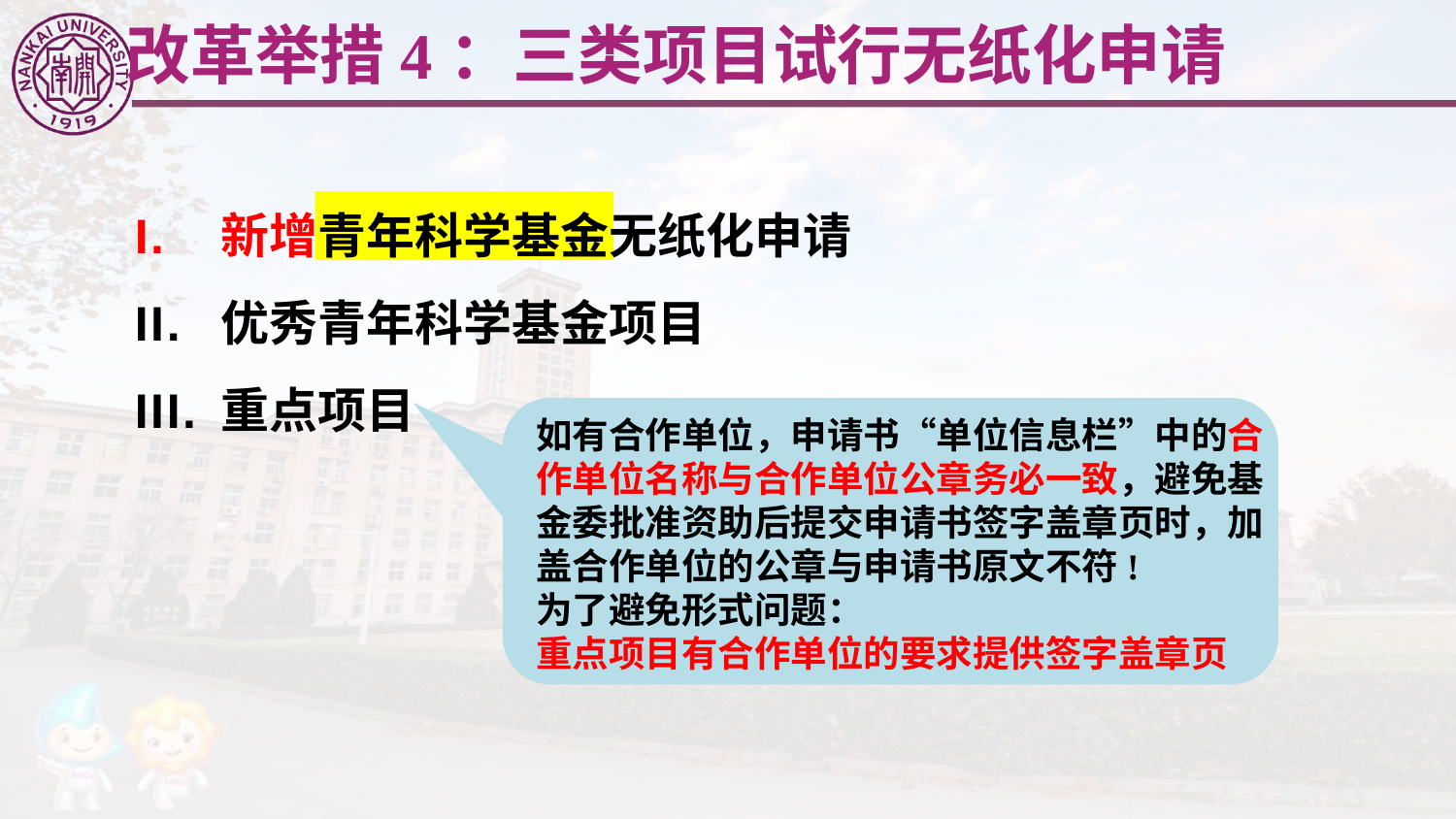

改革举措4：三类项目试行无纸化申请
 新增青年科学基金无纸化申请
 优秀青年科学基金项目
 重点项目

如有合作单位，申请书“单位信息栏”中的合作单位名称与合作单位公章务必一致，避免基金委批准资助后提交申请书签字盖章页时，加盖合作单位的公章与申请书原文不符!
为了避免形式问题：
重点项目有合作单位的要求提供签字盖章页